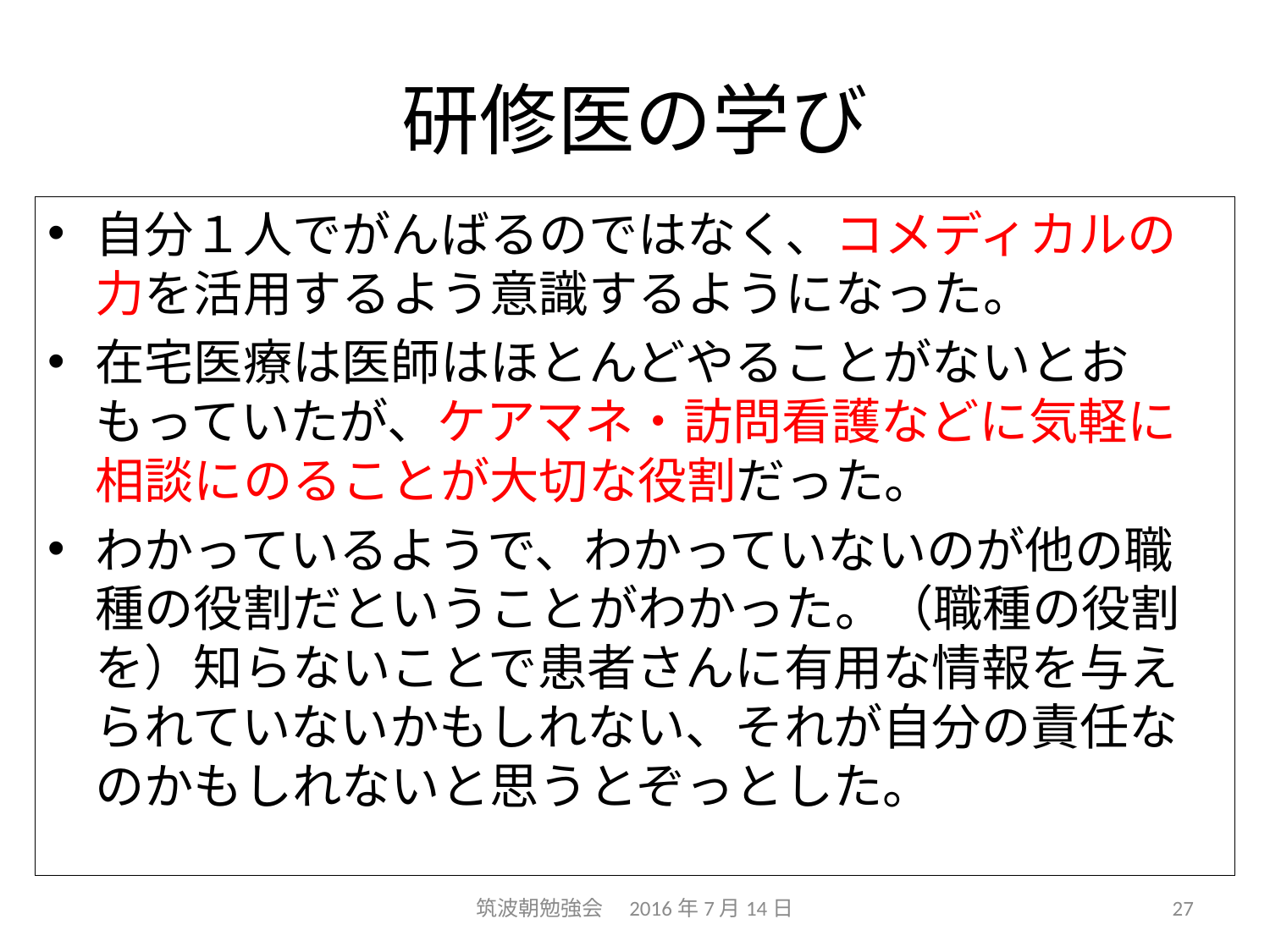

# 研修医の学び
自分１人でがんばるのではなく、コメディカルの力を活用するよう意識するようになった。
在宅医療は医師はほとんどやることがないとおもっていたが、ケアマネ・訪問看護などに気軽に相談にのることが大切な役割だった。
わかっているようで、わかっていないのが他の職種の役割だということがわかった。（職種の役割を）知らないことで患者さんに有用な情報を与えられていないかもしれない、それが自分の責任なのかもしれないと思うとぞっとした。

筑波朝勉強会　2016年7月14日
27